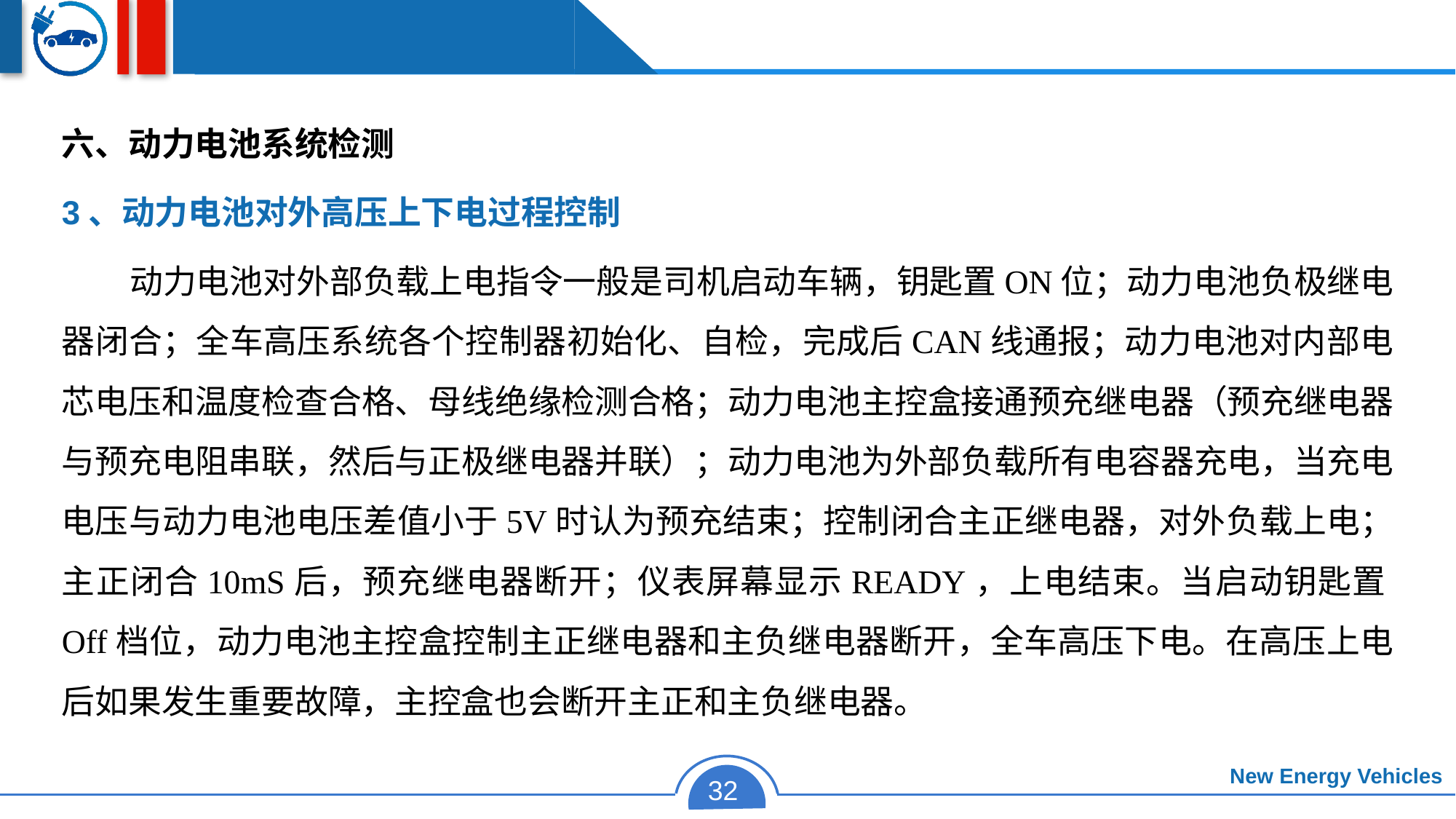

六、动力电池系统检测
3、动力电池对外高压上下电过程控制
        动力电池对外部负载上电指令一般是司机启动车辆，钥匙置ON位；动力电池负极继电器闭合；全车高压系统各个控制器初始化、自检，完成后CAN线通报；动力电池对内部电芯电压和温度检查合格、母线绝缘检测合格；动力电池主控盒接通预充继电器（预充继电器与预充电阻串联，然后与正极继电器并联）；动力电池为外部负载所有电容器充电，当充电电压与动力电池电压差值小于5V时认为预充结束；控制闭合主正继电器，对外负载上电；主正闭合10mS后，预充继电器断开；仪表屏幕显示READY，上电结束。当启动钥匙置Off档位，动力电池主控盒控制主正继电器和主负继电器断开，全车高压下电。在高压上电后如果发生重要故障，主控盒也会断开主正和主负继电器。